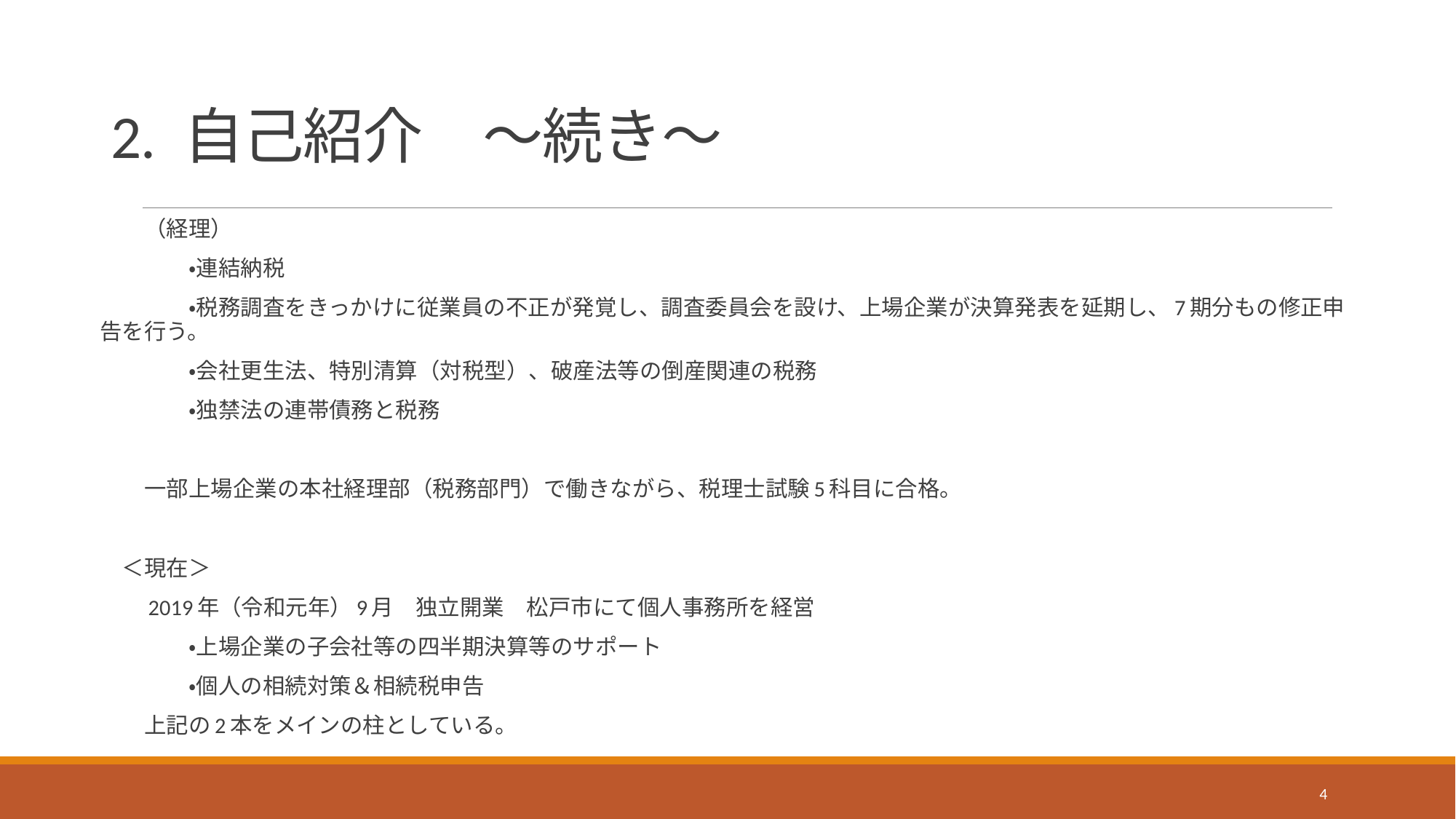

# 2. 自己紹介　～続き～
　　（経理）
　　　　・連結納税
　　　　・税務調査をきっかけに従業員の不正が発覚し、調査委員会を設け、上場企業が決算発表を延期し、7期分もの修正申告を行う。
　　　　・会社更生法、特別清算（対税型）、破産法等の倒産関連の税務
　　　　・独禁法の連帯債務と税務

　　一部上場企業の本社経理部（税務部門）で働きながら、税理士試験5科目に合格。

　＜現在＞
　　2019年（令和元年）9月　独立開業　松戸市にて個人事務所を経営
　　　　・上場企業の子会社等の四半期決算等のサポート
　　　　・個人の相続対策＆相続税申告
　　上記の2本をメインの柱としている。
4